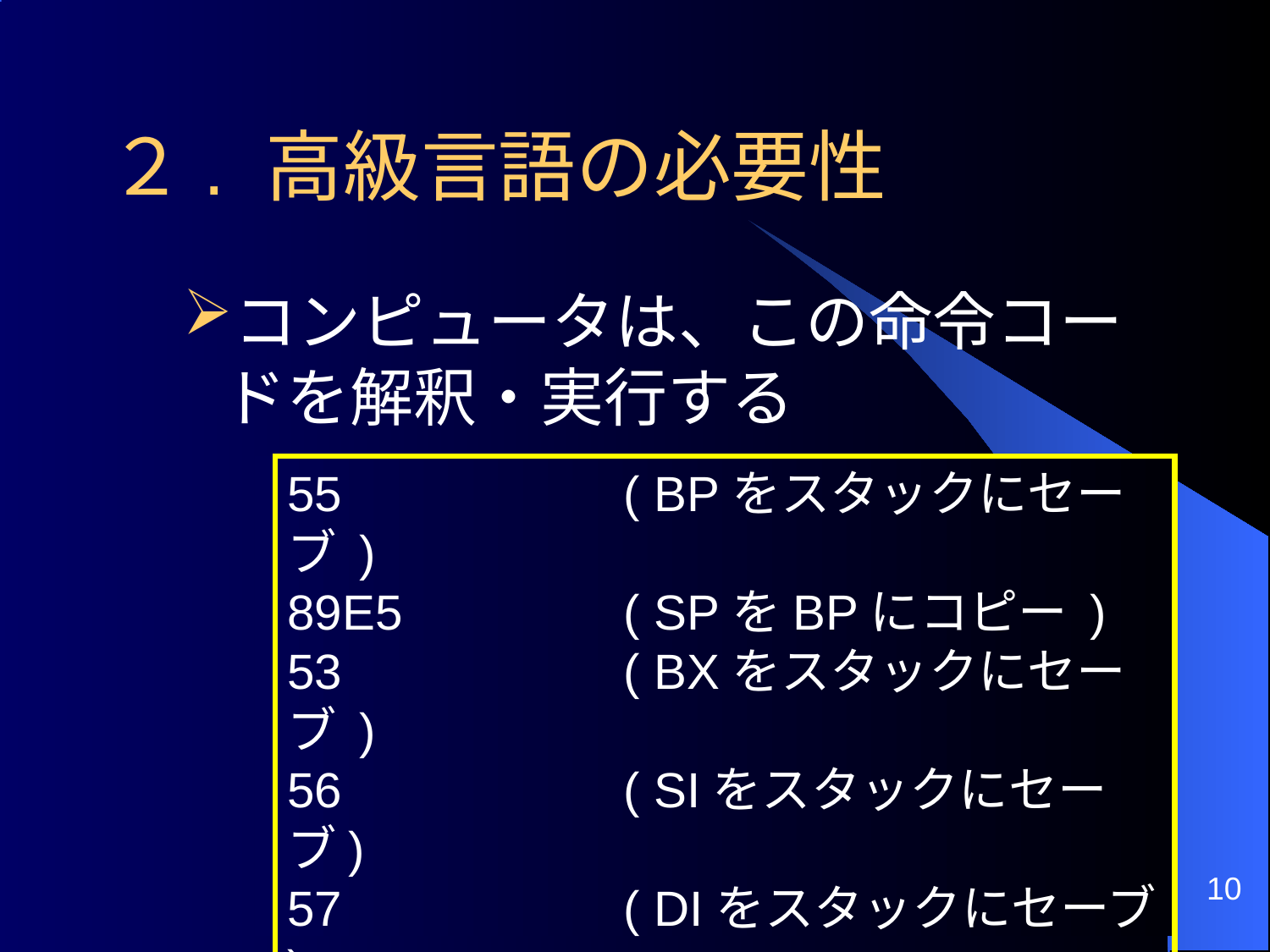

２. 高級言語の必要性
コンピュータは、この命令コードを解釈・実行する

55 		      ( BPをスタックにセーブ )
89E5    	      ( SPをBPにコピー )
53      	      ( BXをスタックにセーブ )
56		      ( SIをスタックにセーブ)
57	  	      ( DIをスタックにセーブ )
39DA   	      ( BXとDXを比較 )
7331  	      ( BX≦DXの時ジャンプ )
B900000000    ( CXに０を格納 )
10